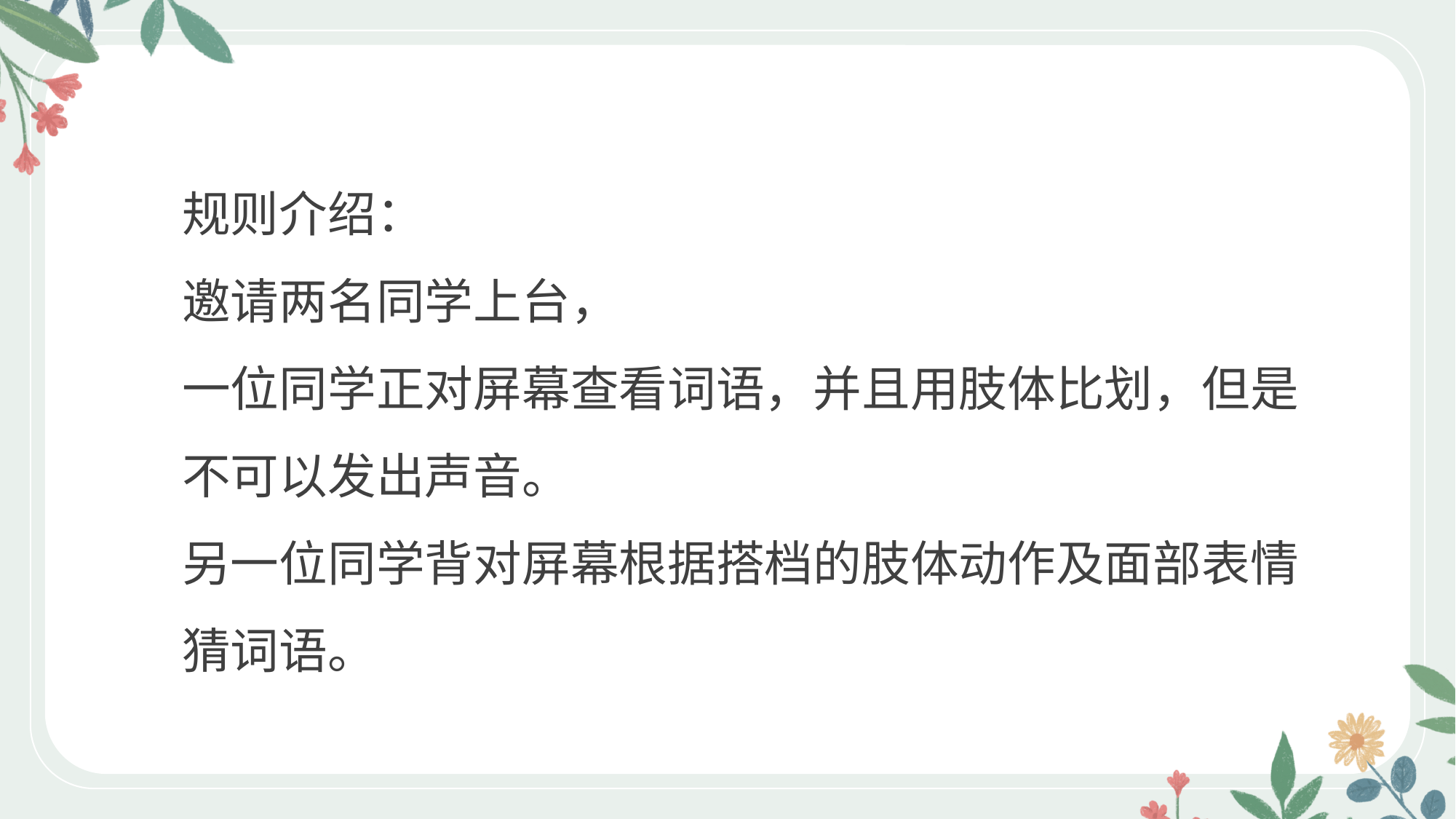

规则介绍：
邀请两名同学上台，
一位同学正对屏幕查看词语，并且用肢体比划，但是不可以发出声音。
另一位同学背对屏幕根据搭档的肢体动作及面部表情猜词语。